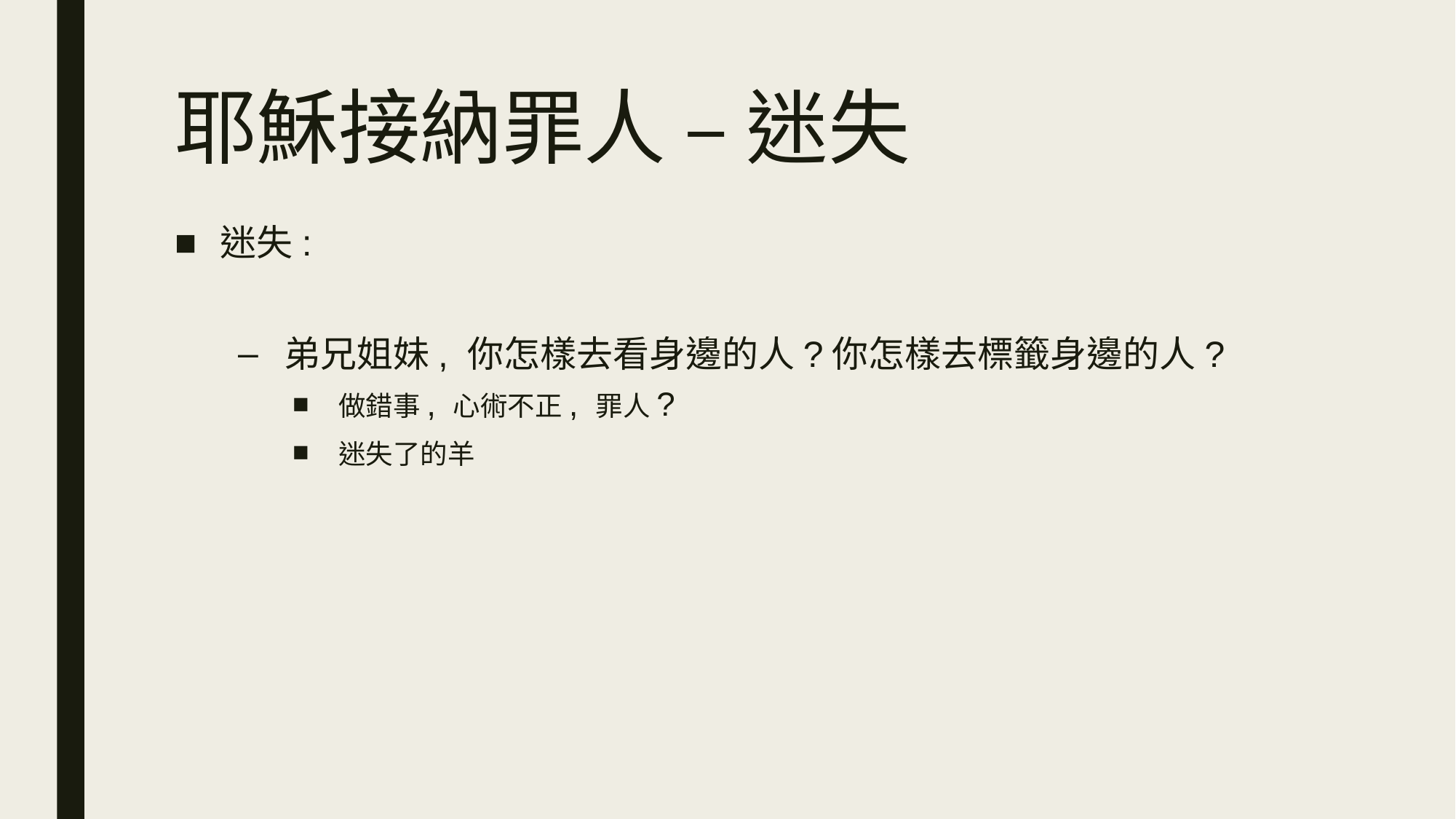

# 耶穌接納罪人 – 迷失
迷失:

弟兄姐妹, 你怎樣去看身邊的人?你怎樣去標籤身邊的人?
做錯事, 心術不正, 罪人?
迷失了的羊